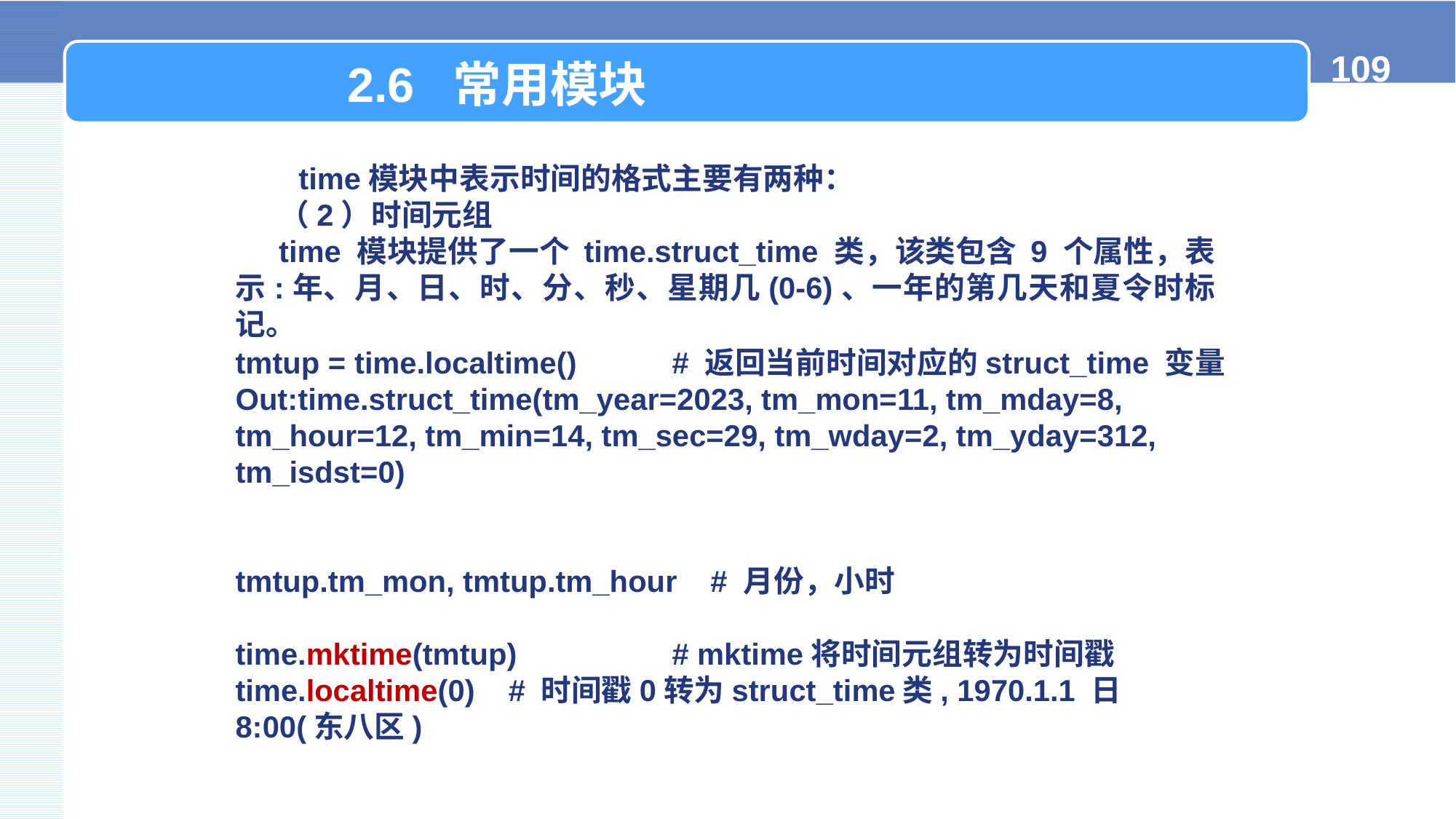

2.6  常用模块
 time模块中表示时间的格式主要有两种：
（2）时间元组
time 模块提供了一个 time.struct_time 类，该类包含 9 个属性，表示:年、月、日、时、分、秒、星期几(0-6)、一年的第几天和夏令时标记。

tmtup = time.localtime()	# 返回当前时间对应的struct_time 变量
Out:time.struct_time(tm_year=2023, tm_mon=11, tm_mday=8, tm_hour=12, tm_min=14, tm_sec=29, tm_wday=2, tm_yday=312, tm_isdst=0)

tmtup.tm_mon, tmtup.tm_hour    # 月份，小时

time.mktime(tmtup)        	# mktime将时间元组转为时间戳
time.localtime(0)    # 时间戳0转为struct_time类, 1970.1.1 日8:00(东八区)